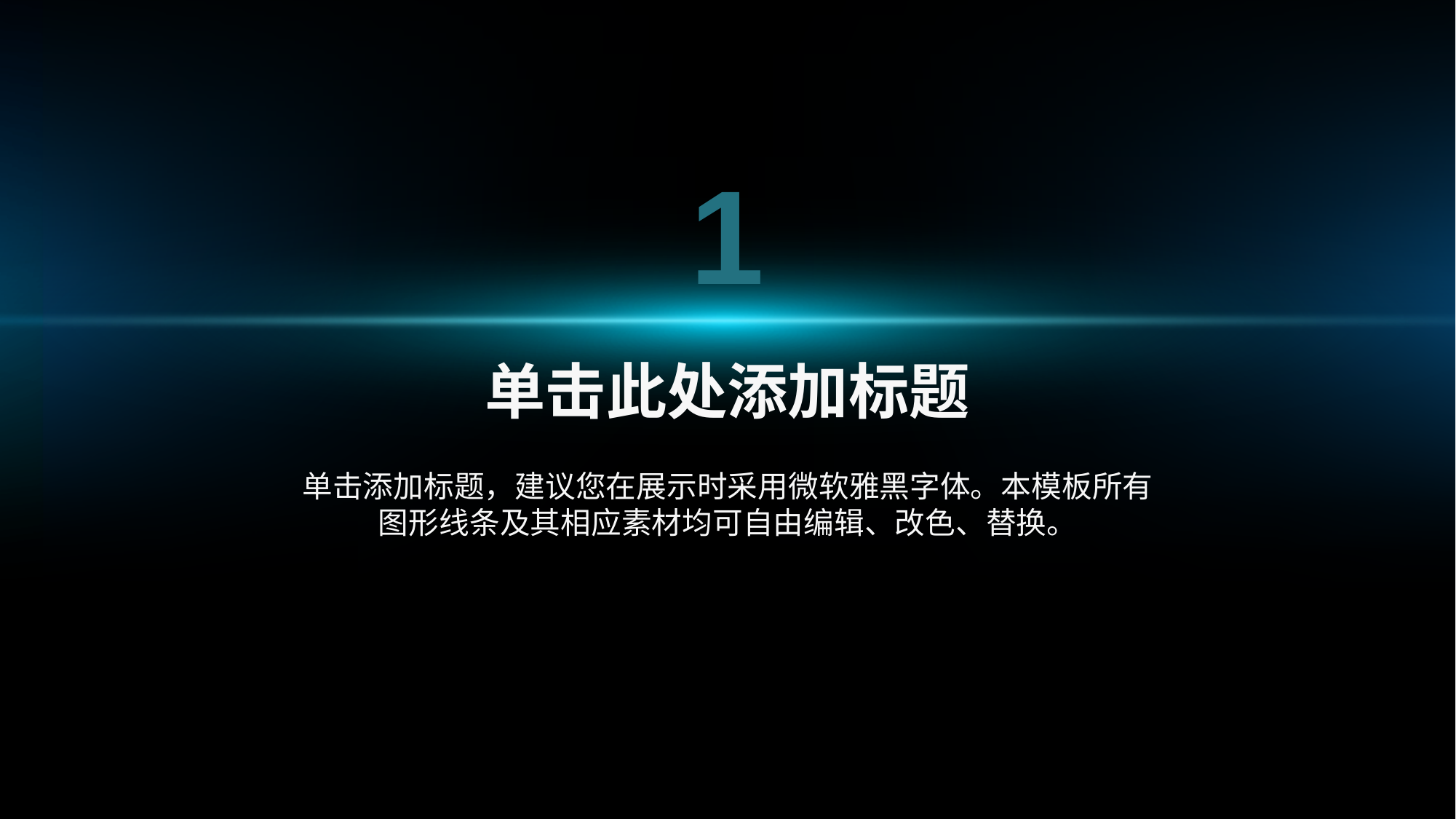

1
单击此处添加标题
单击添加标题，建议您在展示时采用微软雅黑字体。本模板所有图形线条及其相应素材均可自由编辑、改色、替换。